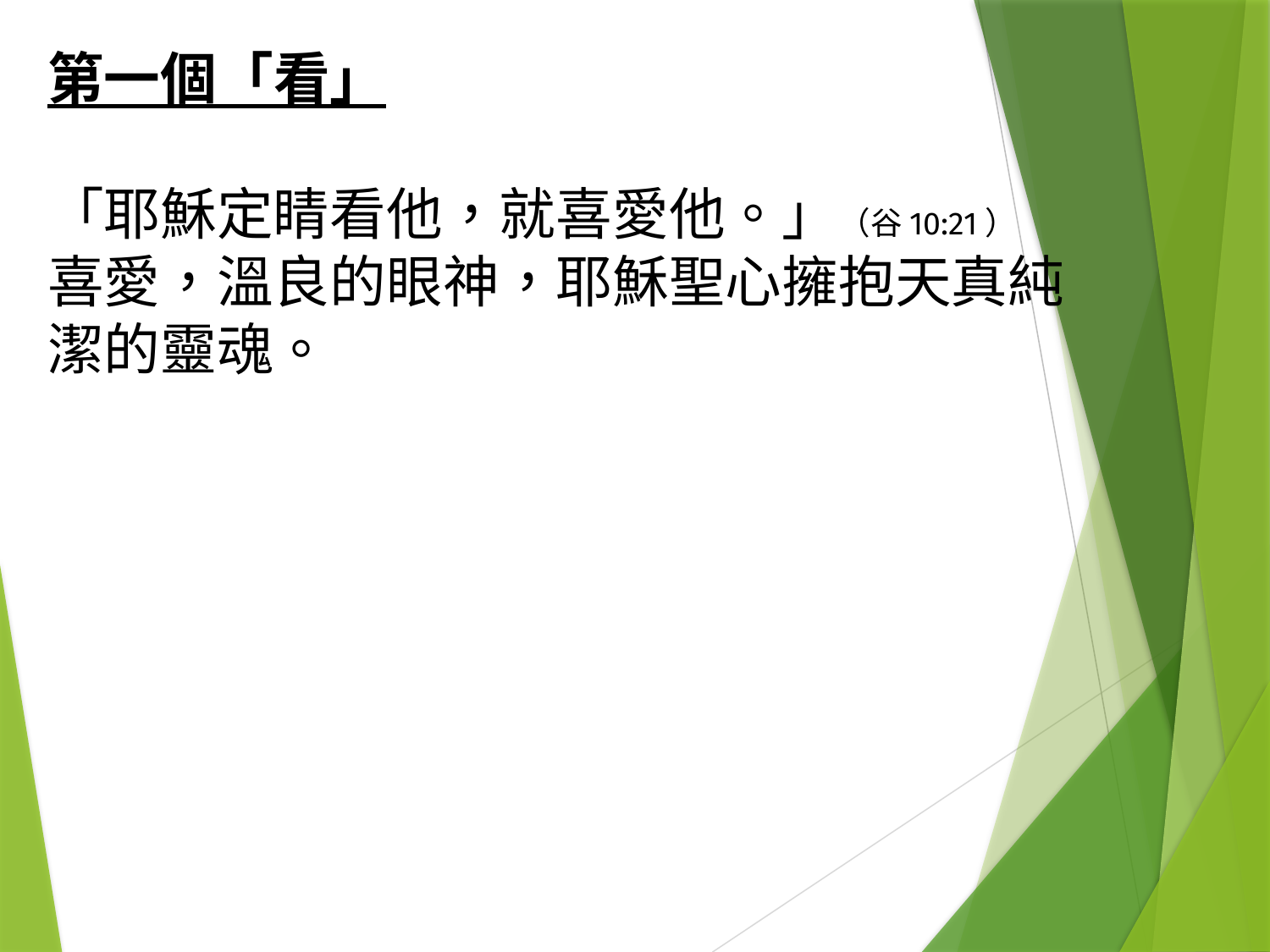

第一個「看」

「耶穌定睛看他，就喜愛他。」（谷10:21）
喜愛，溫良的眼神，耶穌聖心擁抱天真純潔的靈魂。